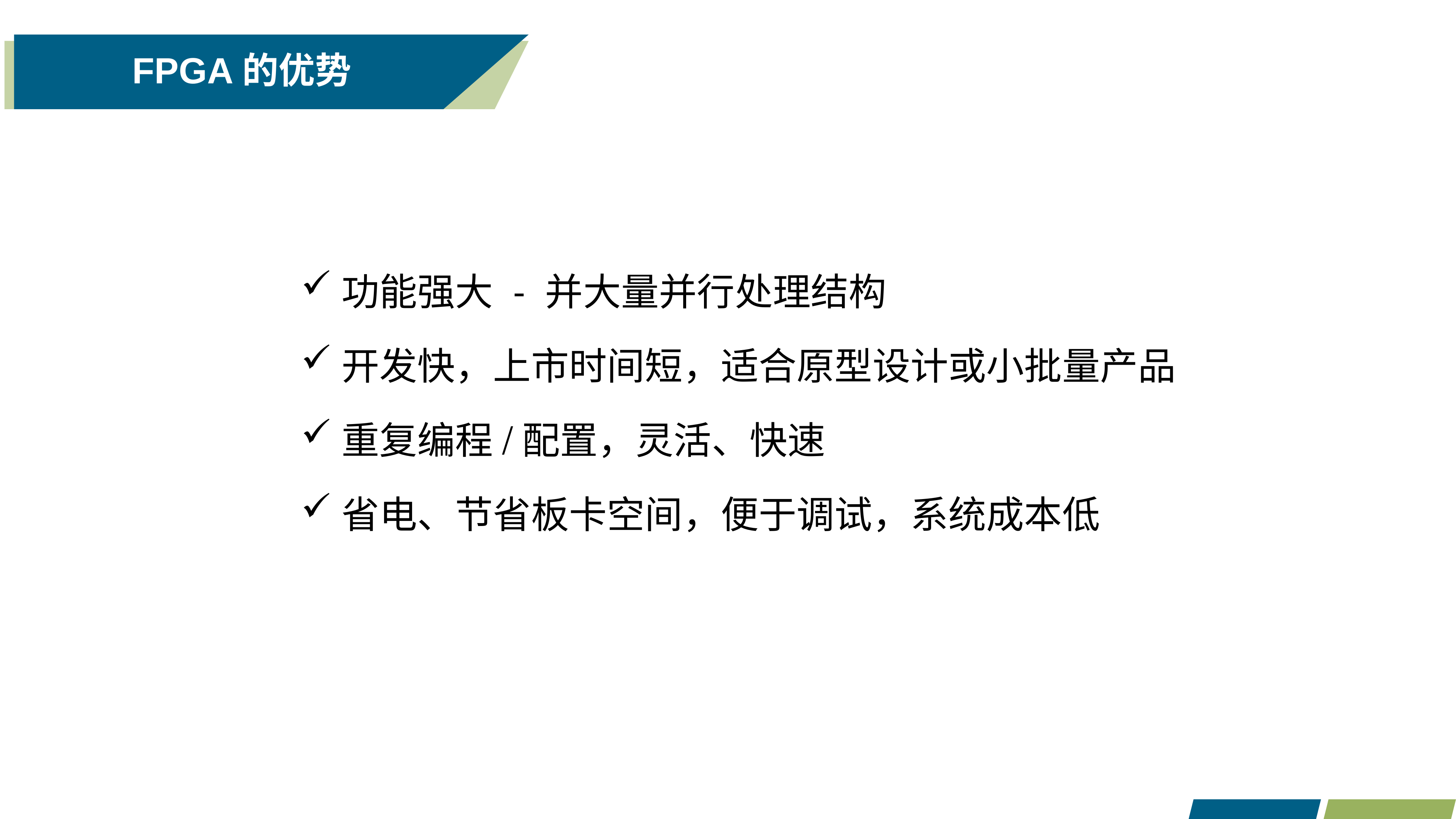

# FPGA的优势
功能强大 - 并大量并行处理结构
开发快，上市时间短，适合原型设计或小批量产品
重复编程/配置，灵活、快速
省电、节省板卡空间，便于调试，系统成本低